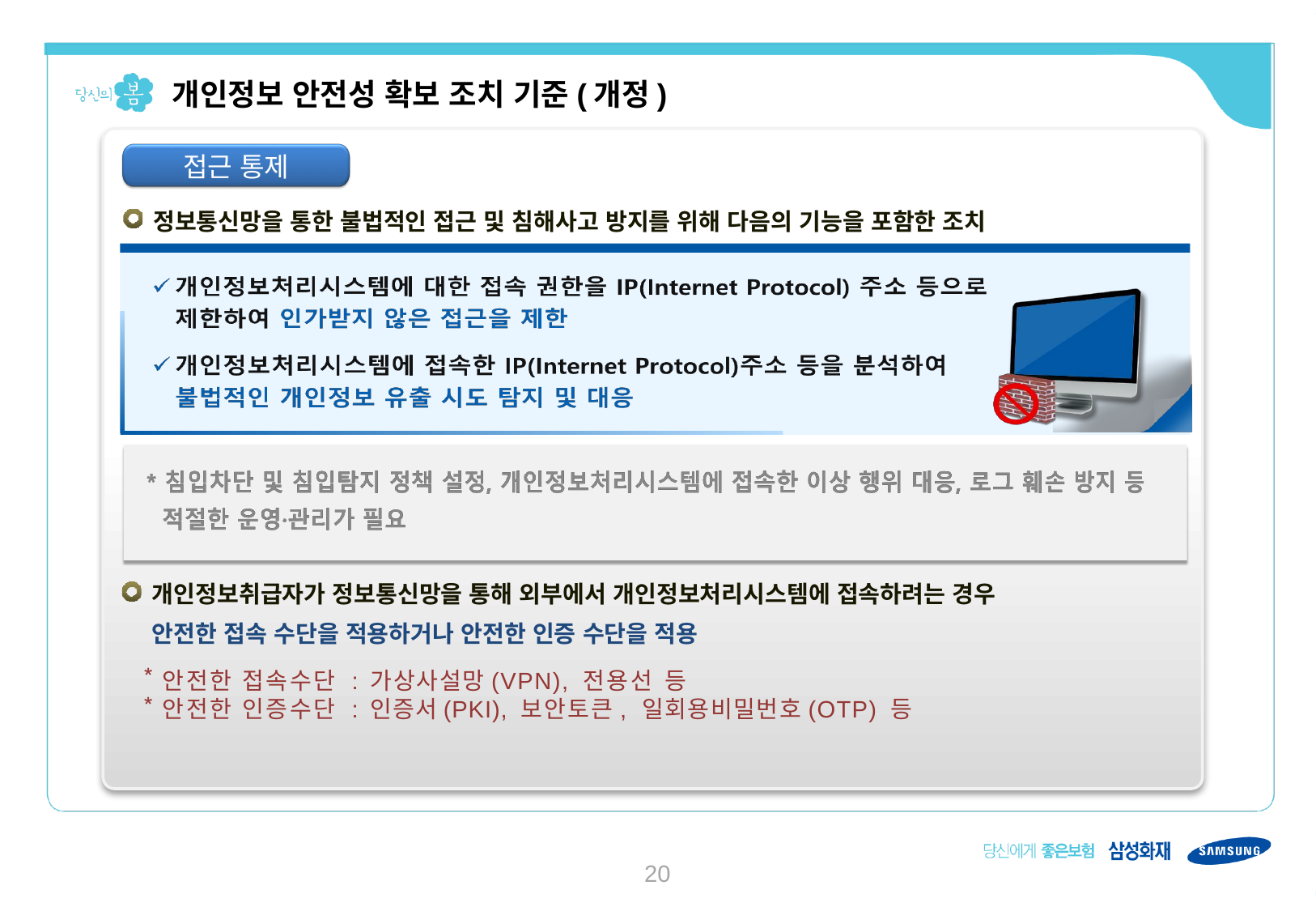

개인정보 안전성 확보 조치 기준(개정)

접근 통제
정보통신망을 통한 불법적인 접근 및 침해사고 방지를 위해 다음의 기능을 포함한 조치

개인정보취급자가 정보통신망을 통해 외부에서 개인정보처리시스템에 접속하려는 경우
안전한 접속 수단을 적용하거나 안전한 인증 수단을 적용

안전한 접속수단 : 가상사설망(VPN), 전용선 등
안전한 인증수단 : 인증서(PKI), 보안토큰, 일회용비밀번호(OTP) 등
20